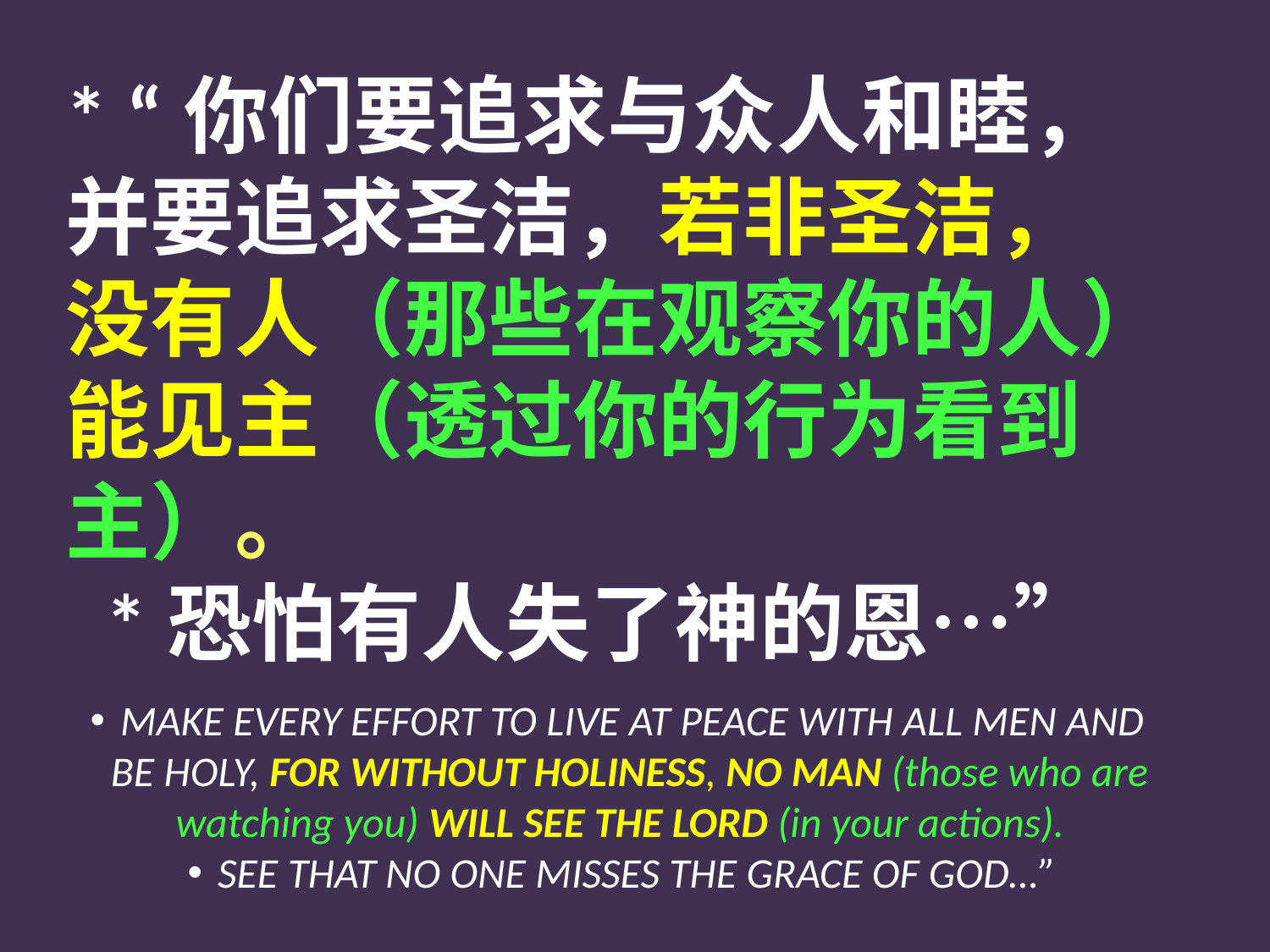

# * “你们要追求与众人和睦， 并要追求圣洁，若非圣洁，    没有人（那些在观察你的人）能见主（透过你的行为看到主）。 *恐怕有人失了神的恩…”
MAKE EVERY EFFORT TO LIVE AT PEACE WITH ALL MEN AND
BE HOLY, FOR WITHOUT HOLINESS, NO MAN (those who are watching you) WILL SEE THE LORD (in your actions).
SEE THAT NO ONE MISSES THE GRACE OF GOD…”